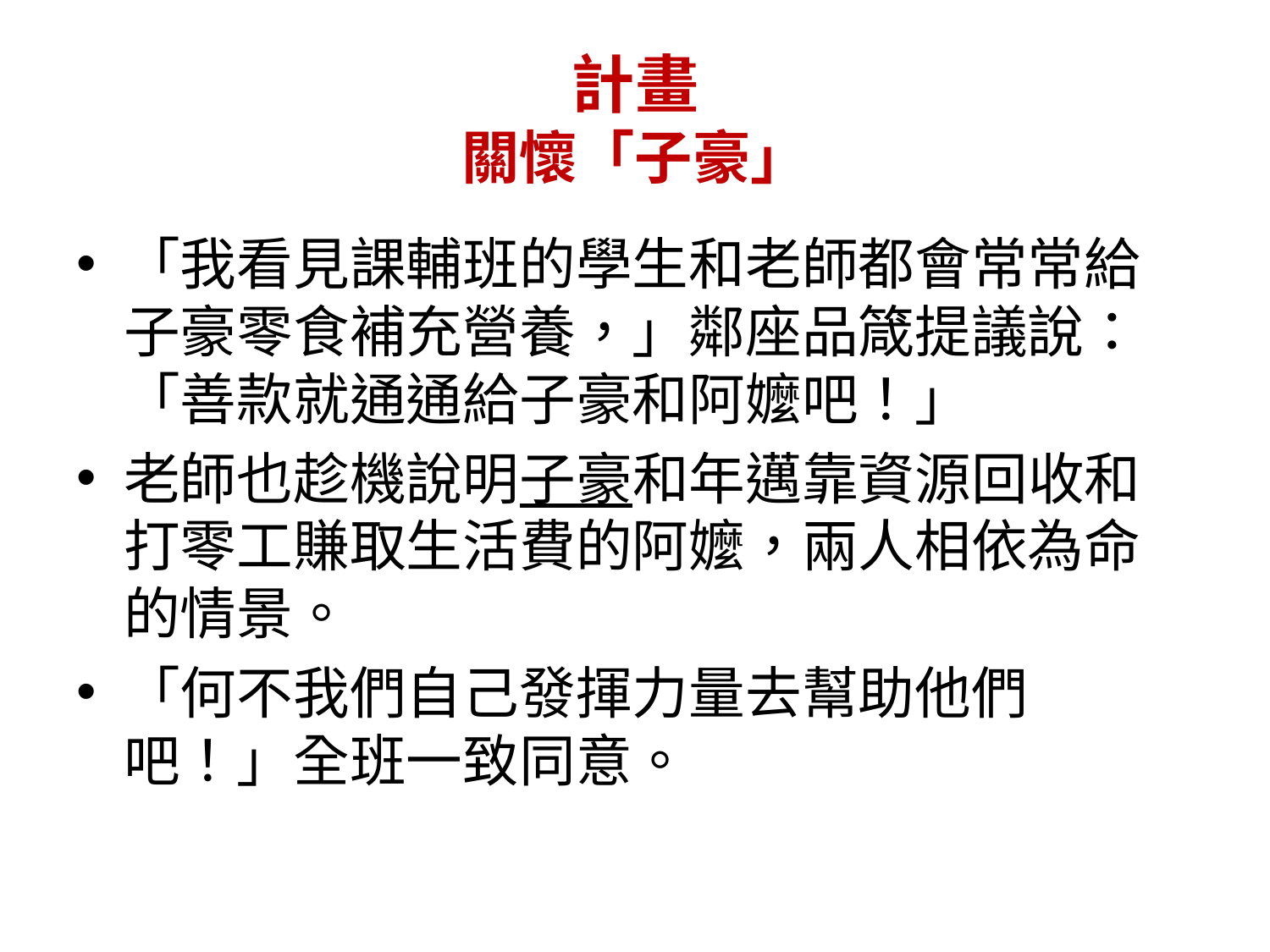

# 計畫 關懷「子豪」
「我看見課輔班的學生和老師都會常常給子豪零食補充營養，」鄰座品箴提議說：「善款就通通給子豪和阿嬤吧！」
老師也趁機說明子豪和年邁靠資源回收和打零工賺取生活費的阿嬤，兩人相依為命的情景。
「何不我們自己發揮力量去幫助他們吧！」全班一致同意。